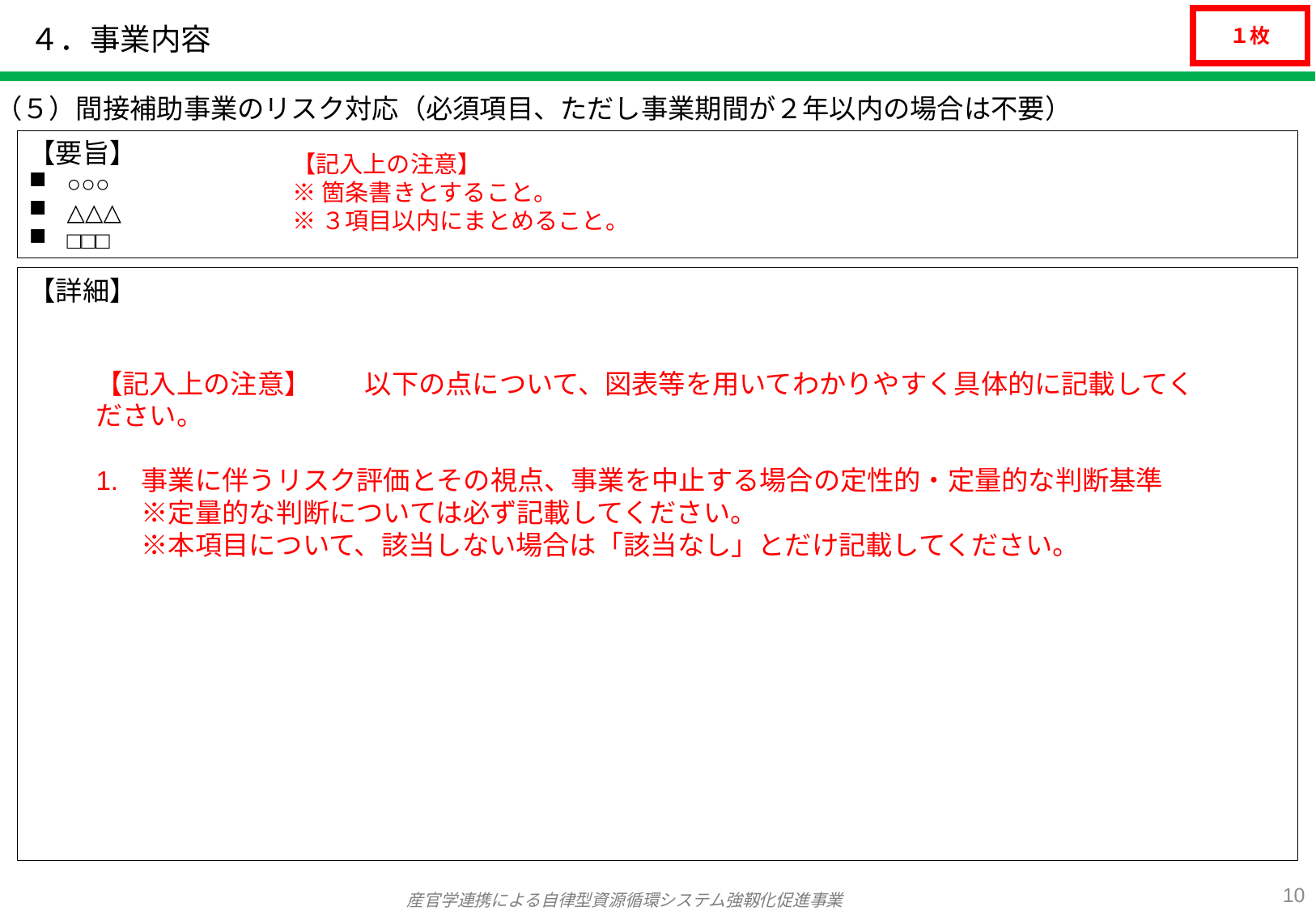

# ４．事業内容
１枚
（５）間接補助事業のリスク対応（必須項目、ただし事業期間が２年以内の場合は不要）
【要旨】
○○○
△△△
□□□
【記入上の注意】
※箇条書きとすること。
※３項目以内にまとめること。
【詳細】
【記入上の注意】　　以下の点について、図表等を用いてわかりやすく具体的に記載してください。

事業に伴うリスク評価とその視点、事業を中止する場合の定性的・定量的な判断基準
※定量的な判断については必ず記載してください。
※本項目について、該当しない場合は「該当なし」とだけ記載してください。

10